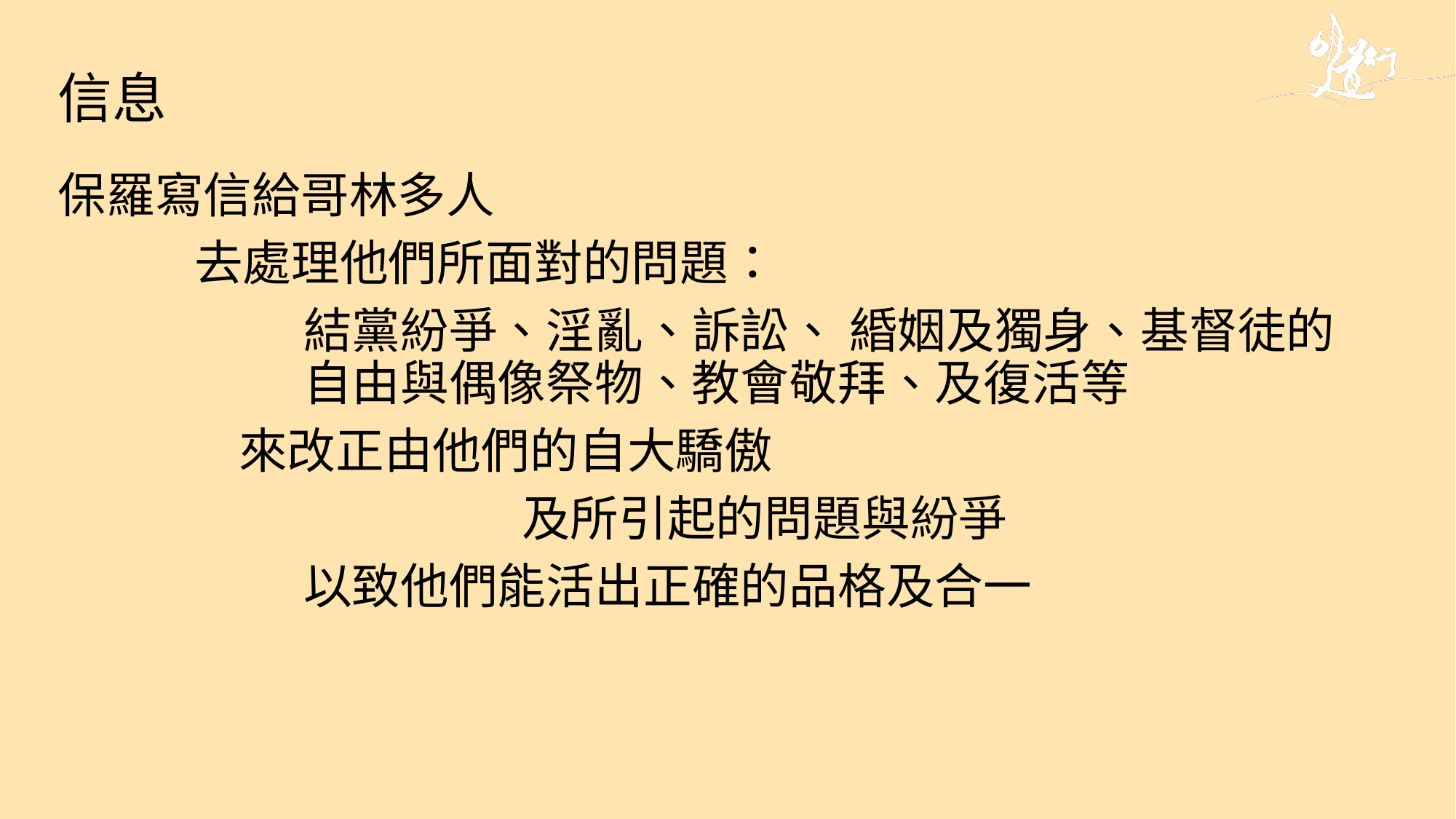

信息
保羅寫信給哥林多人
		去處理他們所面對的問題：
			結黨紛爭、淫亂、訴訟、	緍姻及獨身、基督徒的		自由與偶像祭物、教會敬拜、及復活等
		   來改正由他們的自大驕傲
					及所引起的問題與紛爭
			以致他們能活出正確的品格及合一